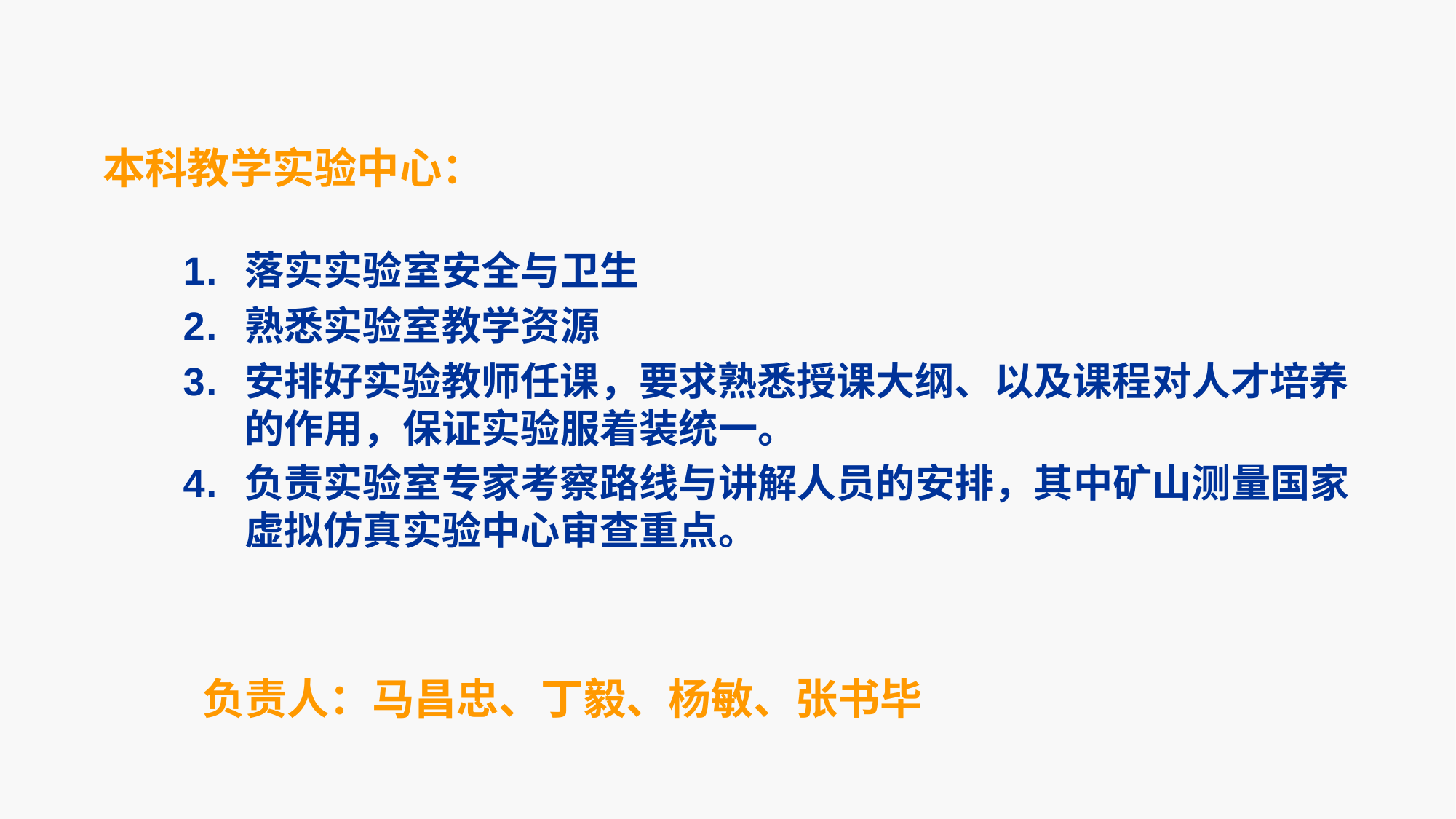

本科教学实验中心：
负责人：马昌忠、丁毅、杨敏、张书毕

落实实验室安全与卫生
熟悉实验室教学资源
安排好实验教师任课，要求熟悉授课大纲、以及课程对人才培养的作用，保证实验服着装统一。
负责实验室专家考察路线与讲解人员的安排，其中矿山测量国家虚拟仿真实验中心审查重点。